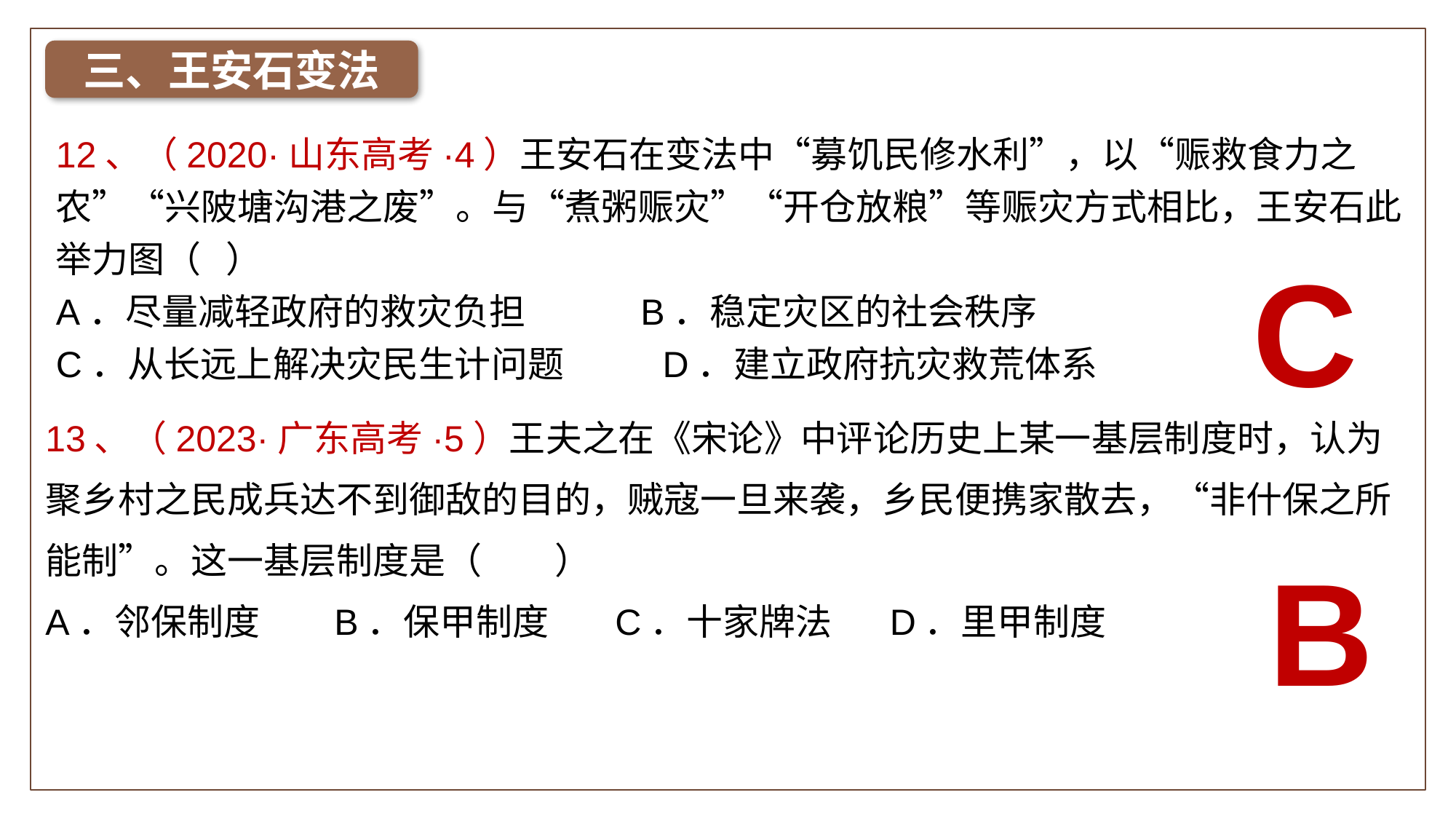

三、王安石变法
12、（2020·山东高考·4）王安石在变法中“募饥民修水利”，以“赈救食力之农”“兴陂塘沟港之废”。与“煮粥赈灾”“开仓放粮”等赈灾方式相比，王安石此举力图（   ）
A．尽量减轻政府的救灾负担             B．稳定灾区的社会秩序
C．从长远上解决灾民生计问题           D．建立政府抗灾救荒体系
C
13、（2023·广东高考·5）王夫之在《宋论》中评论历史上某一基层制度时，认为聚乡村之民成兵达不到御敌的目的，贼寇一旦来袭，乡民便携家散去，“非什保之所能制”。这一基层制度是（　　）
A．邻保制度        B．保甲制度       C．十家牌法      D．里甲制度
B